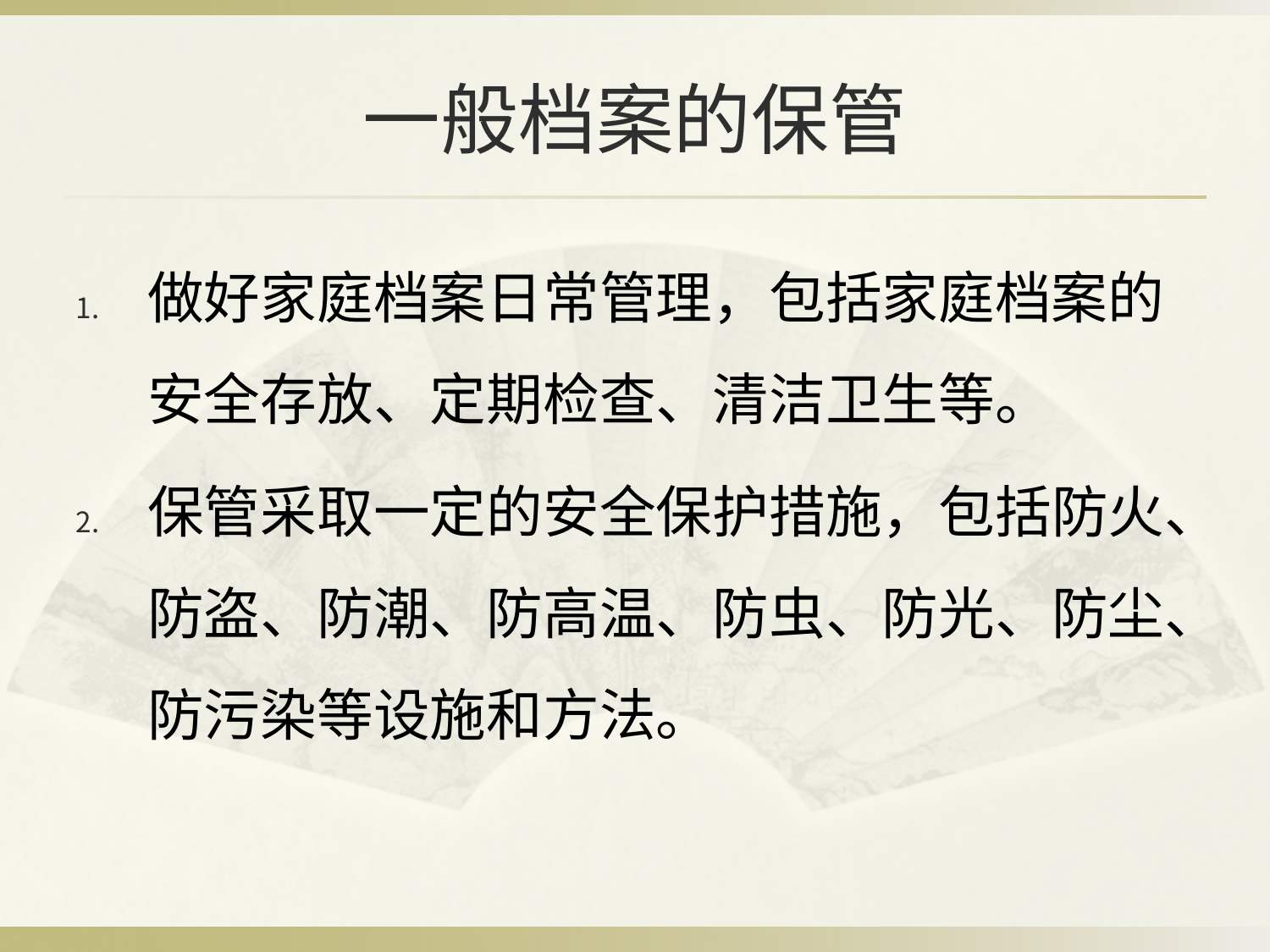

# 一般档案的保管
做好家庭档案日常管理，包括家庭档案的安全存放、定期检查、清洁卫生等。
保管采取一定的安全保护措施，包括防火、防盗、防潮、防高温、防虫、防光、防尘、防污染等设施和方法。
93